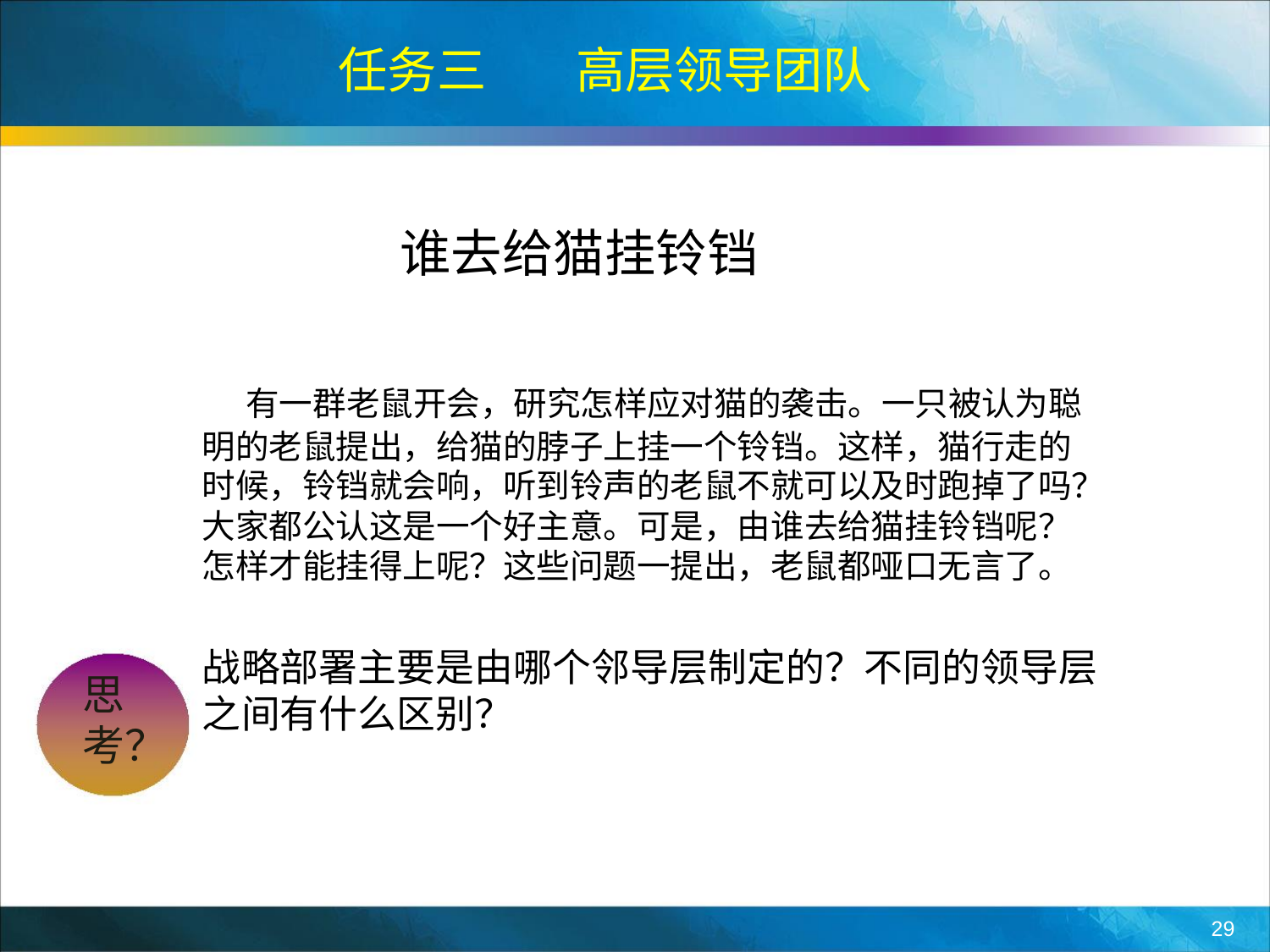

任务三 高层领导团队
谁去给猫挂铃铛
有一群老鼠开会，研究怎样应对猫的袭击。一只被认为聪
明的老鼠提出，给猫的脖子上挂一个铃铛。这样，猫行走的
时候，铃铛就会响，听到铃声的老鼠不就可以及时跑掉了吗？
大家都公认这是一个好主意。可是，由谁去给猫挂铃铛呢？
怎样才能挂得上呢？这些问题一提出，老鼠都哑口无言了。
战略部署主要是由哪个邻导层制定的？不同的领导层
之间有什么区别？
思
考？
29